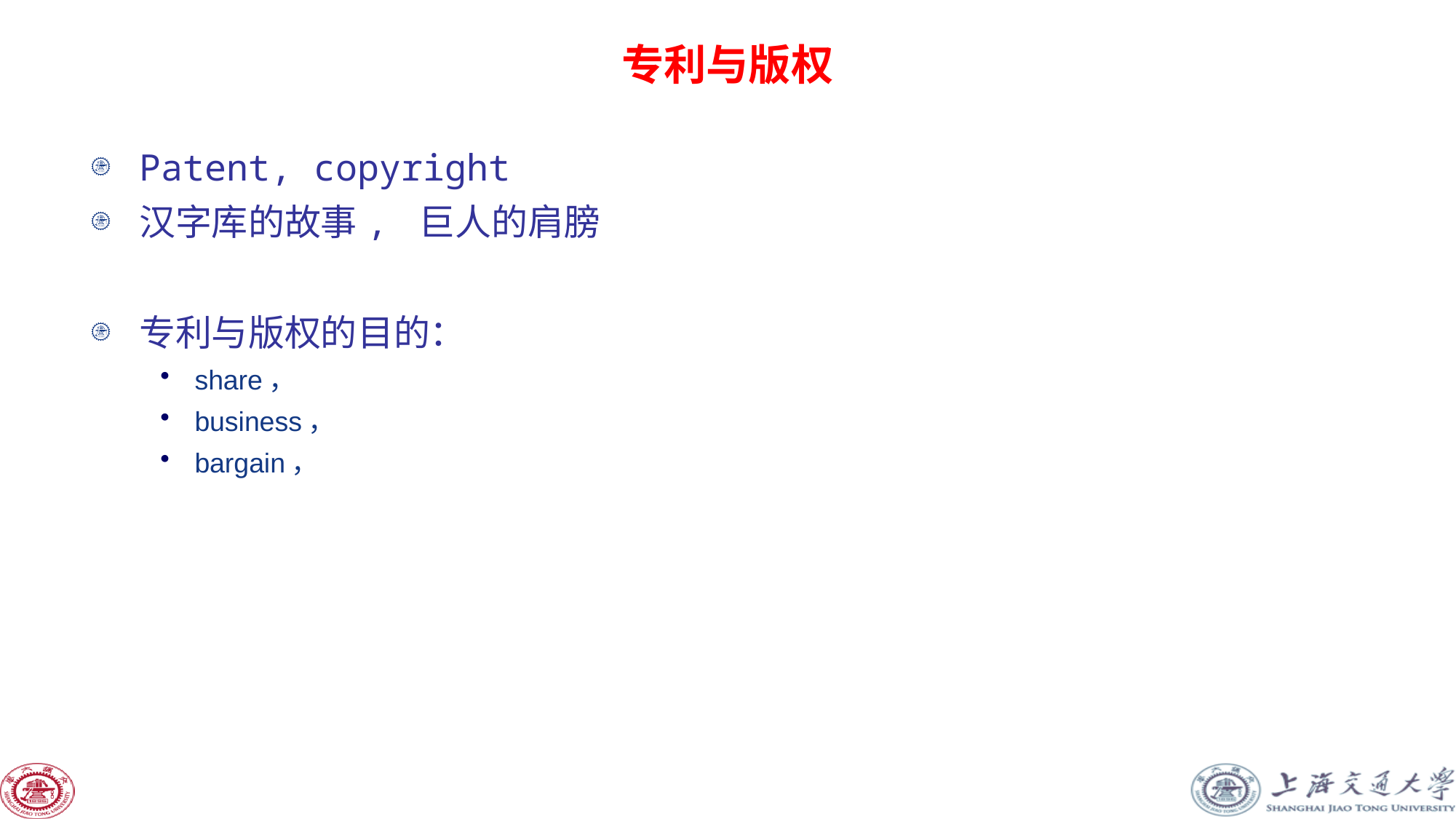

# 专利与版权
Patent, copyright
汉字库的故事, 巨人的肩膀

专利与版权的目的：
share，
business，
bargain，